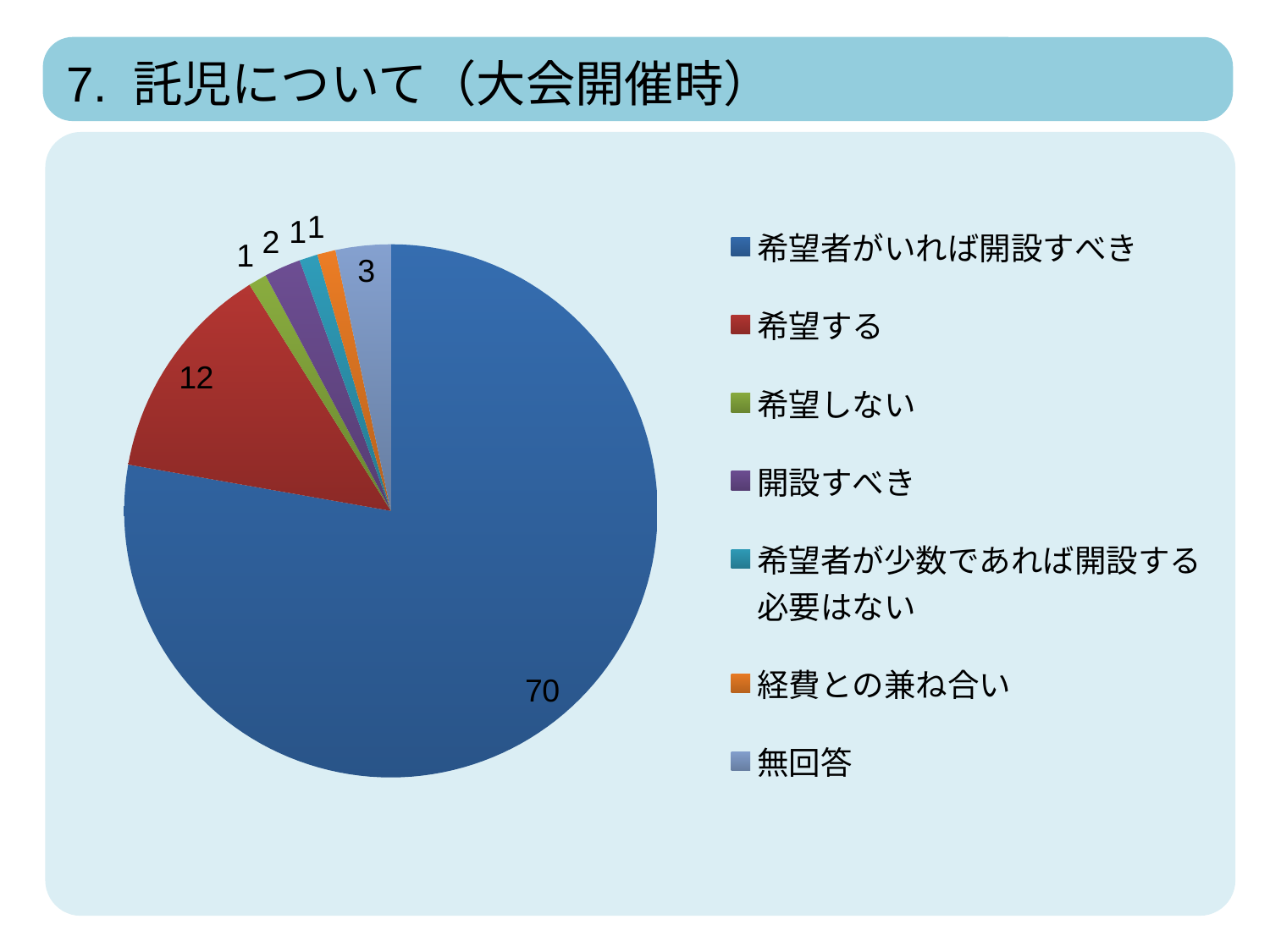

7. 託児について（大会開催時）

### Chart

| Category |  |
|---|---|
| 希望者がいれば開設すべき | 70.0 |
| 希望する | 12.0 |
| 希望しない | 1.0 |
| 開設すべき | 2.0 |
| 希望者が少数であれば開設する必要はない | 1.0 |
| 経費との兼ね合い | 1.0 |
| 無回答 | 3.0 |